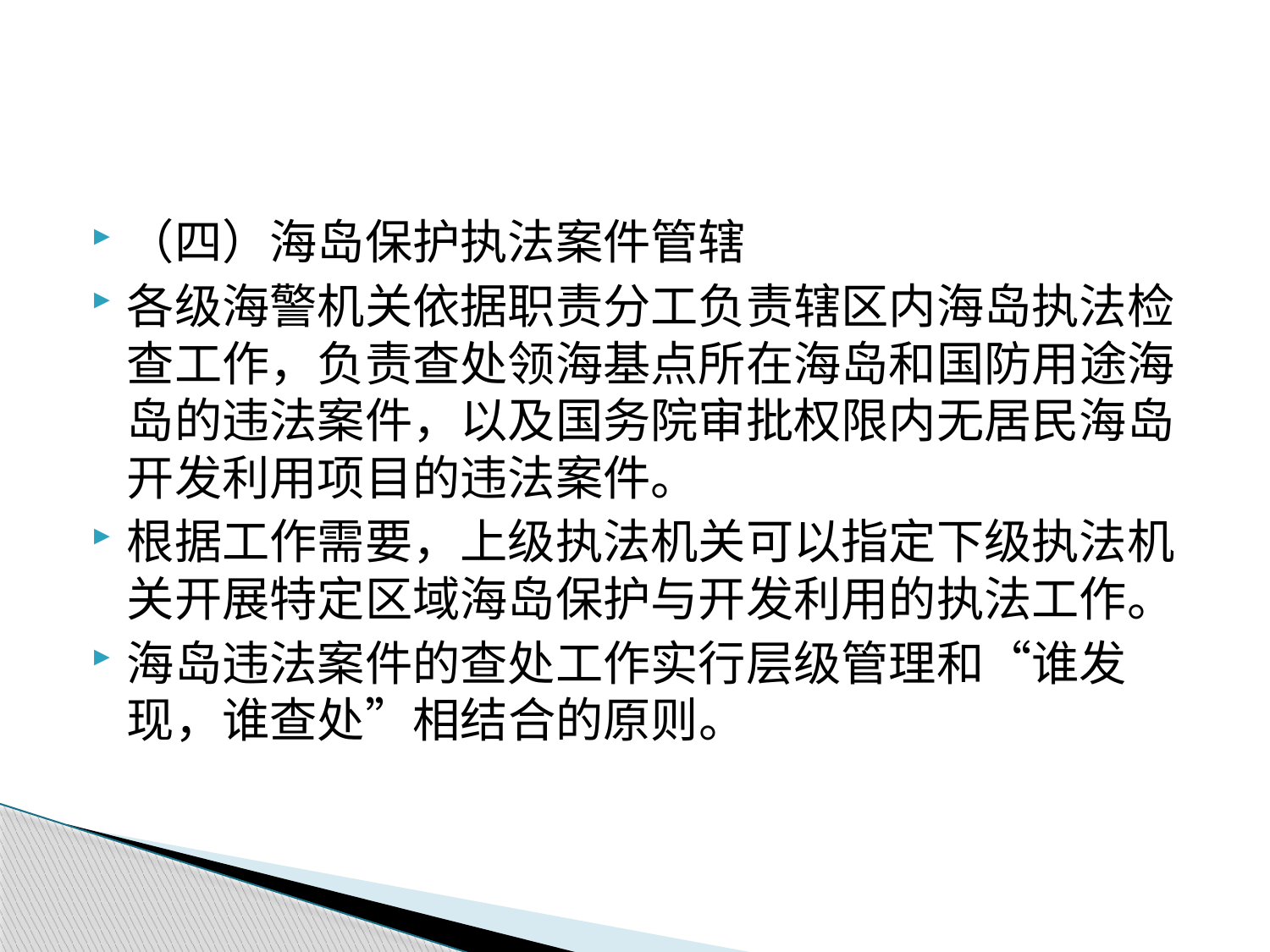

#
（四）海岛保护执法案件管辖
各级海警机关依据职责分工负责辖区内海岛执法检查工作，负责查处领海基点所在海岛和国防用途海岛的违法案件，以及国务院审批权限内无居民海岛开发利用项目的违法案件。
根据工作需要，上级执法机关可以指定下级执法机关开展特定区域海岛保护与开发利用的执法工作。
海岛违法案件的查处工作实行层级管理和“谁发现，谁查处”相结合的原则。